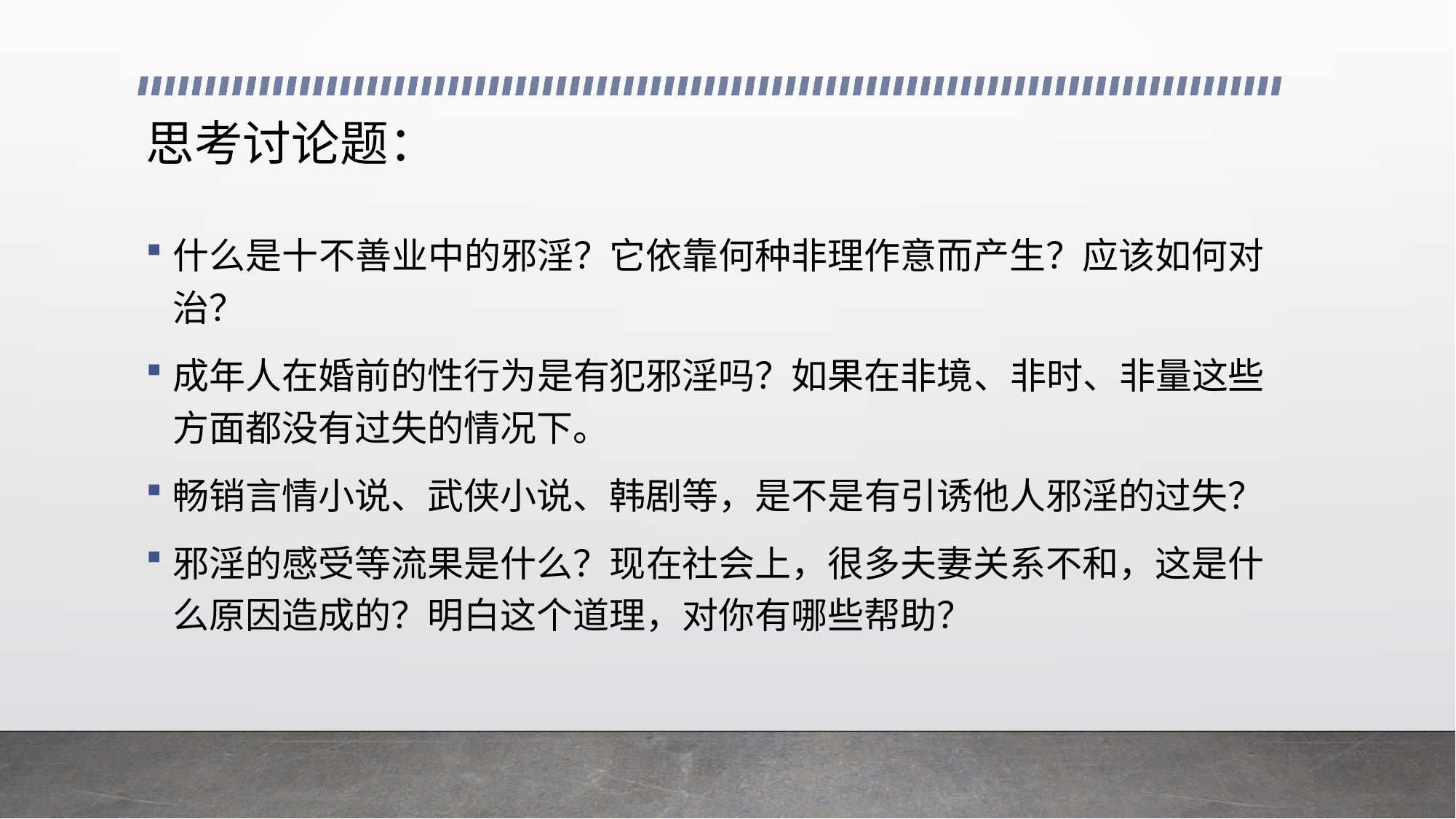

# 思考讨论题：
什么是十不善业中的邪淫？它依靠何种非理作意而产生？应该如何对治？
成年人在婚前的性行为是有犯邪淫吗？如果在非境、非时、非量这些方面都没有过失的情况下。
畅销言情小说、武侠小说、韩剧等，是不是有引诱他人邪淫的过失？
邪淫的感受等流果是什么？现在社会上，很多夫妻关系不和，这是什么原因造成的？明白这个道理，对你有哪些帮助？